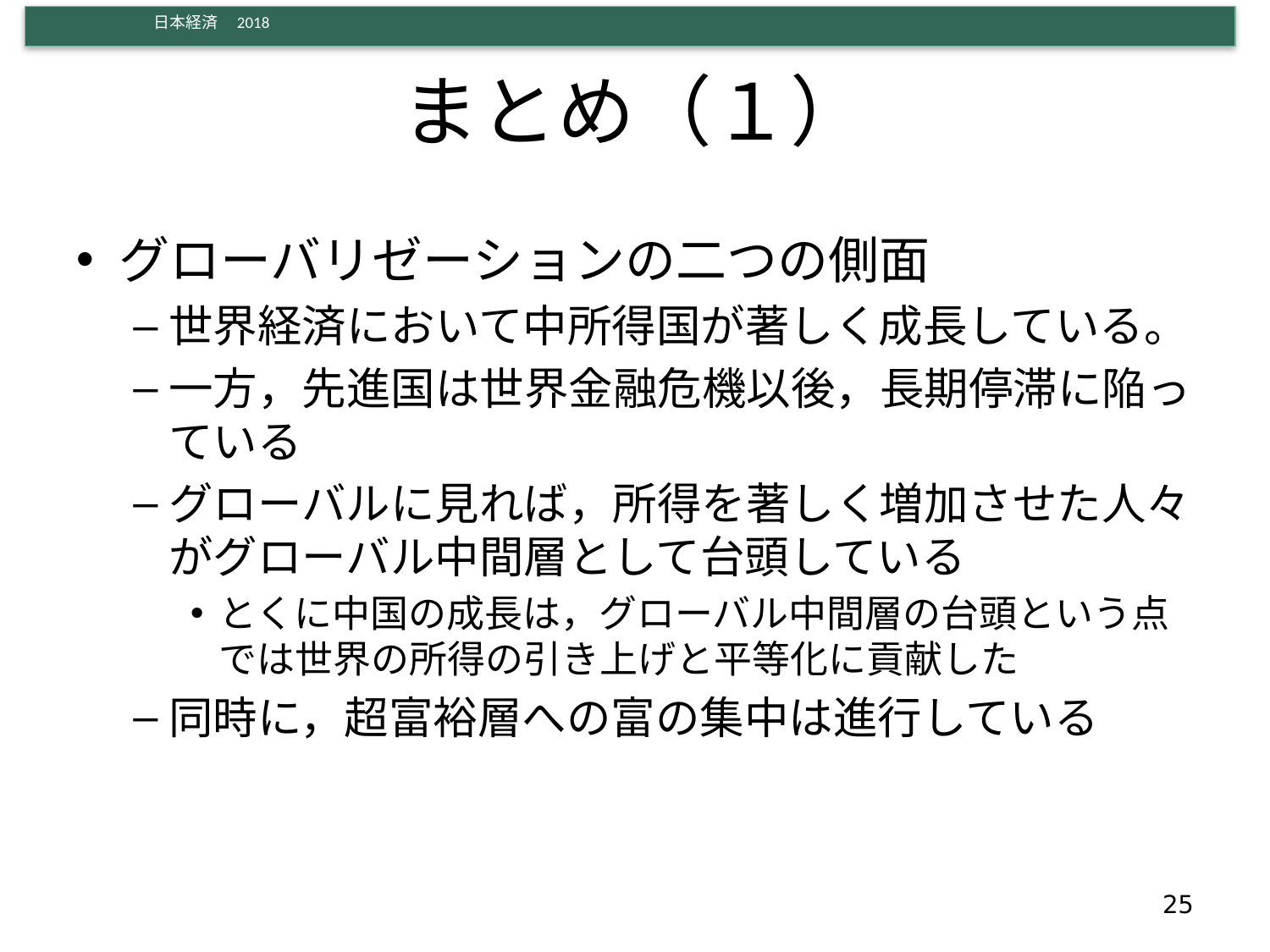

# まとめ（１）
グローバリゼーションの二つの側面
世界経済において中所得国が著しく成長している。
一方，先進国は世界金融危機以後，長期停滞に陥っている
グローバルに見れば，所得を著しく増加させた人々がグローバル中間層として台頭している
とくに中国の成長は，グローバル中間層の台頭という点では世界の所得の引き上げと平等化に貢献した
同時に，超富裕層への富の集中は進行している

25